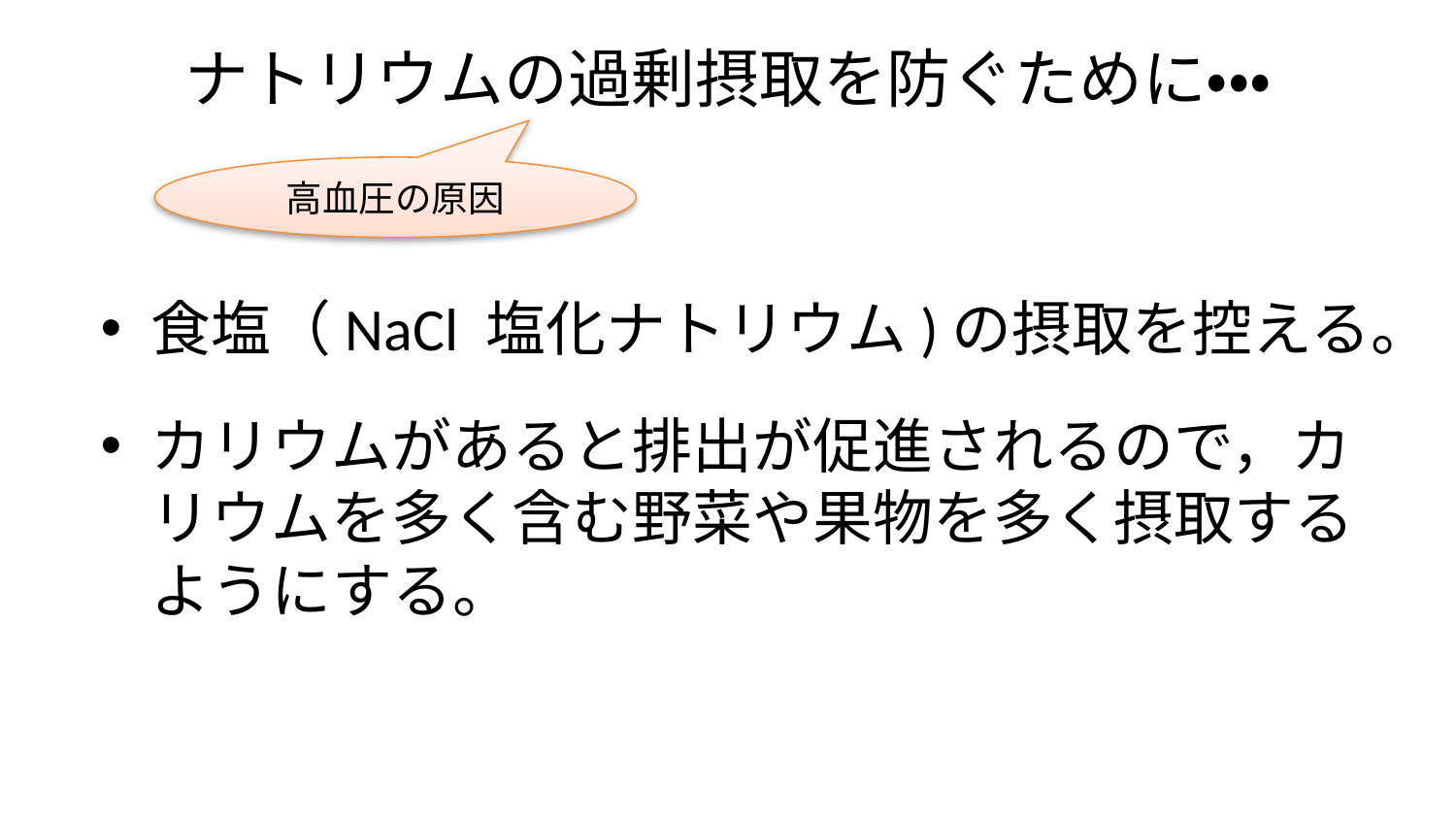

# ナトリウムの過剰摂取を防ぐために・・・
高血圧の原因
食塩（NaCl 塩化ナトリウム)の摂取を控える。
カリウムがあると排出が促進されるので，カリウムを多く含む野菜や果物を多く摂取するようにする。